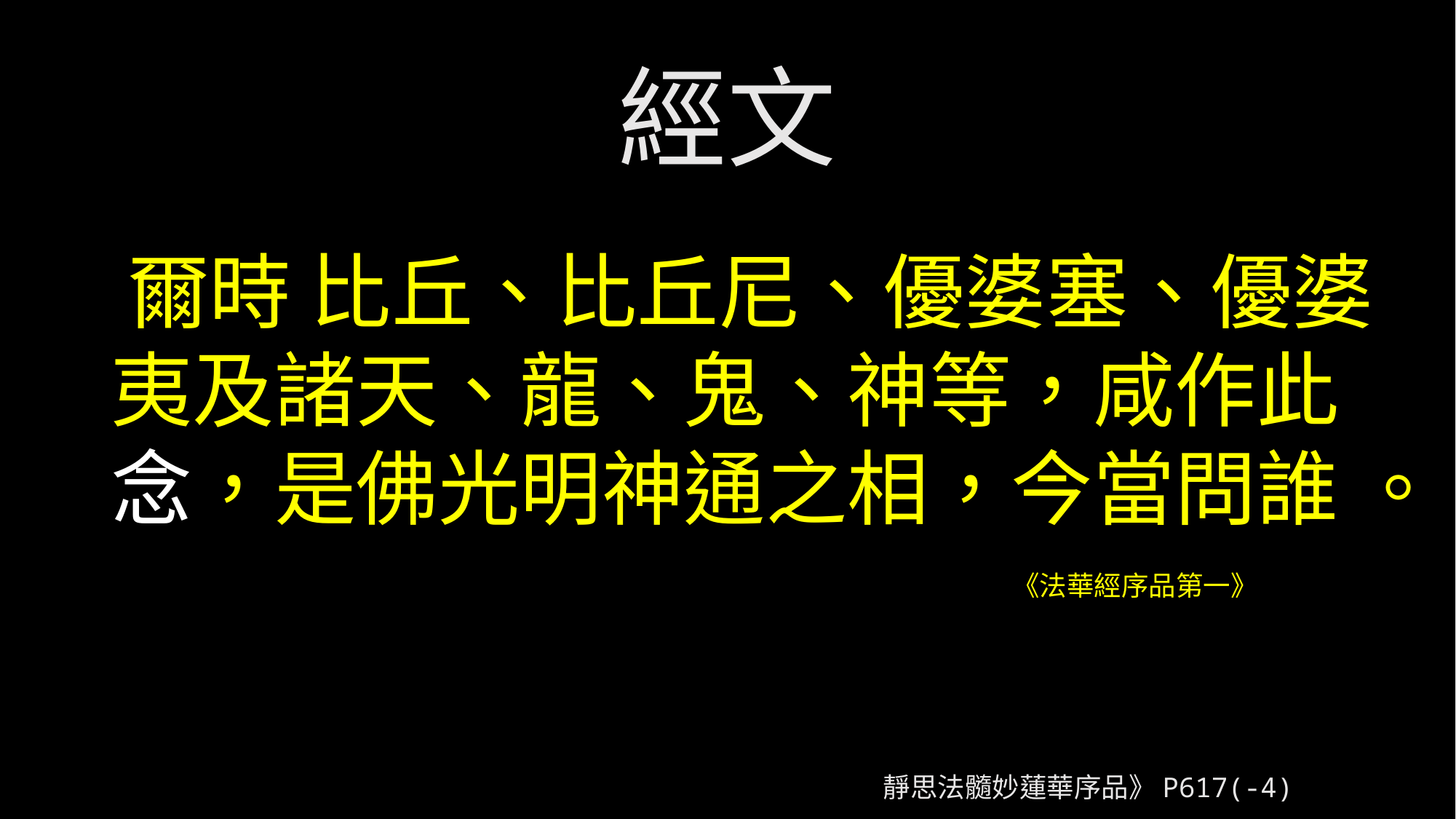

# 經文
 爾時 比丘、比丘尼、優婆塞、優婆夷及諸天、龍、鬼、神等，咸作此念，是佛光明神通之相，今當問誰 。
                                                                 《法華經序品第一》
靜思法髓妙蓮華序品》P617(-4)